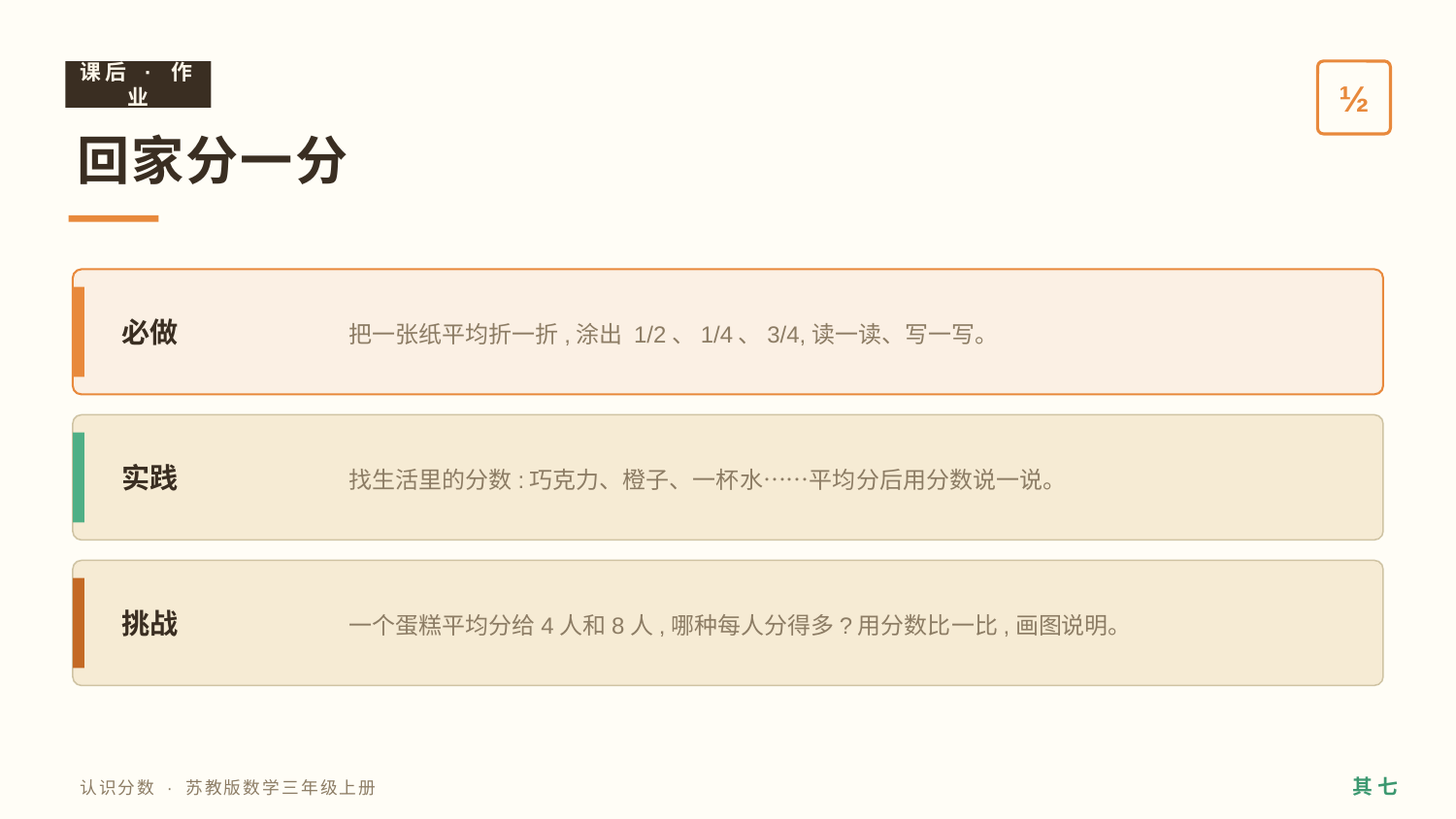

课后 · 作业
½

回家分一分

把一张纸平均折一折,涂出 1/2、1/4、3/4,读一读、写一写。
必做

找生活里的分数:巧克力、橙子、一杯水……平均分后用分数说一说。
实践

一个蛋糕平均分给4人和8人,哪种每人分得多?用分数比一比,画图说明。
挑战

其 七
认识分数 · 苏教版数学三年级上册